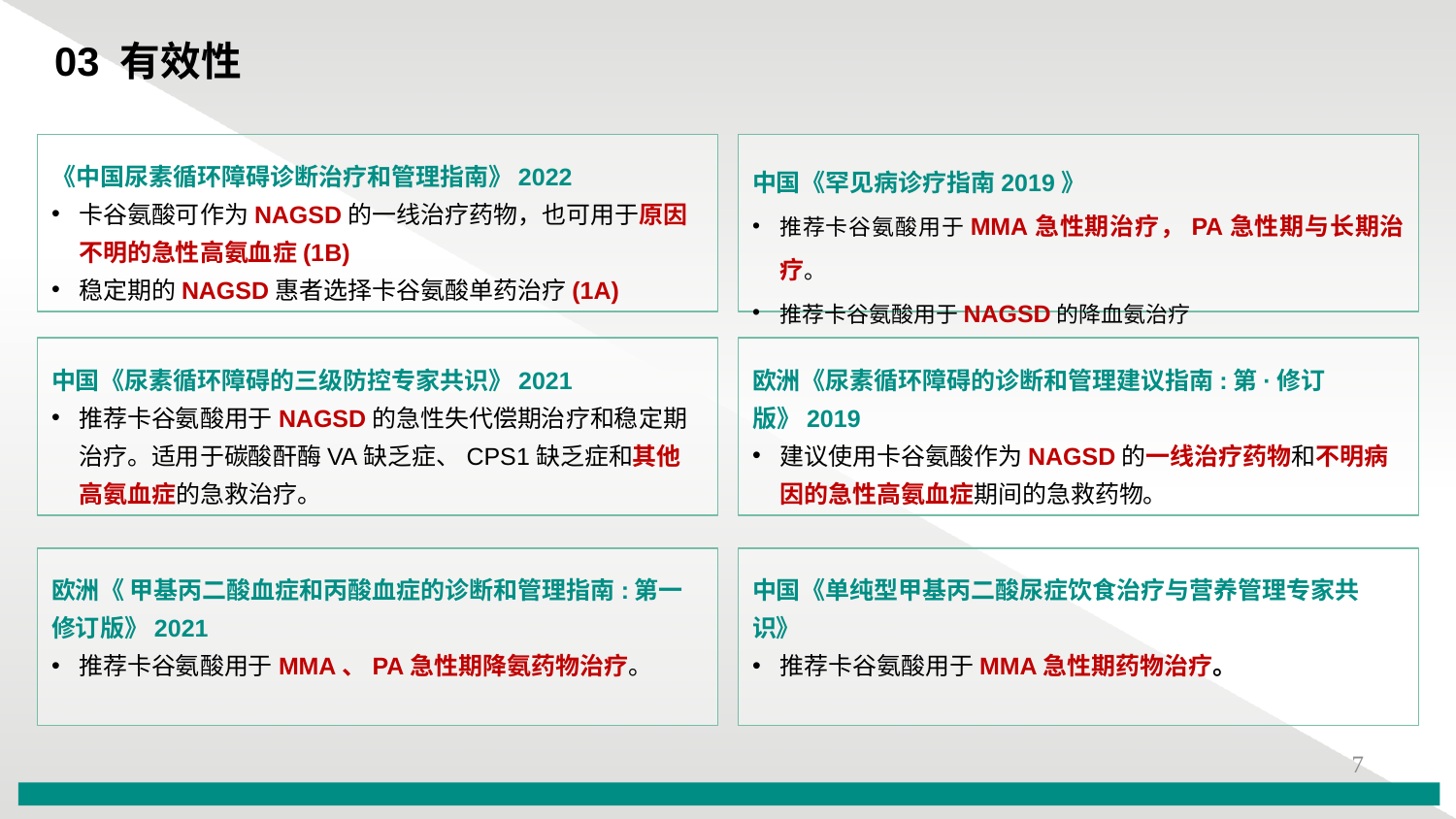

03 有效性

《中国尿素循环障碍诊断治疗和管理指南》2022
卡谷氨酸可作为NAGSD的一线治疗药物，也可用于原因不明的急性高氨血症(1B)
稳定期的NAGSD惠者选择卡谷氨酸单药治疗(1A)
中国《罕见病诊疗指南2019》
推荐卡谷氨酸用于MMA急性期治疗，PA急性期与长期治疗。
推荐卡谷氨酸用于NAGSD的降血氨治疗

中国《尿素循环障碍的三级防控专家共识》2021
推荐卡谷氨酸用于NAGSD的急性失代偿期治疗和稳定期治疗。适用于碳酸酐酶VA缺乏症、CPS1缺乏症和其他高氨血症的急救治疗。
欧洲《尿素循环障碍的诊断和管理建议指南:第·修订版》2019
建议使用卡谷氨酸作为NAGSD的一线治疗药物和不明病因的急性高氨血症期间的急救药物。

欧洲《 甲基丙二酸血症和丙酸血症的诊断和管理指南:第一修订版》2021
推荐卡谷氨酸用于MMA、PA急性期降氨药物治疗。
中国《单纯型甲基丙二酸尿症饮食治疗与营养管理专家共识》
推荐卡谷氨酸用于MMA急性期药物治疗。

7